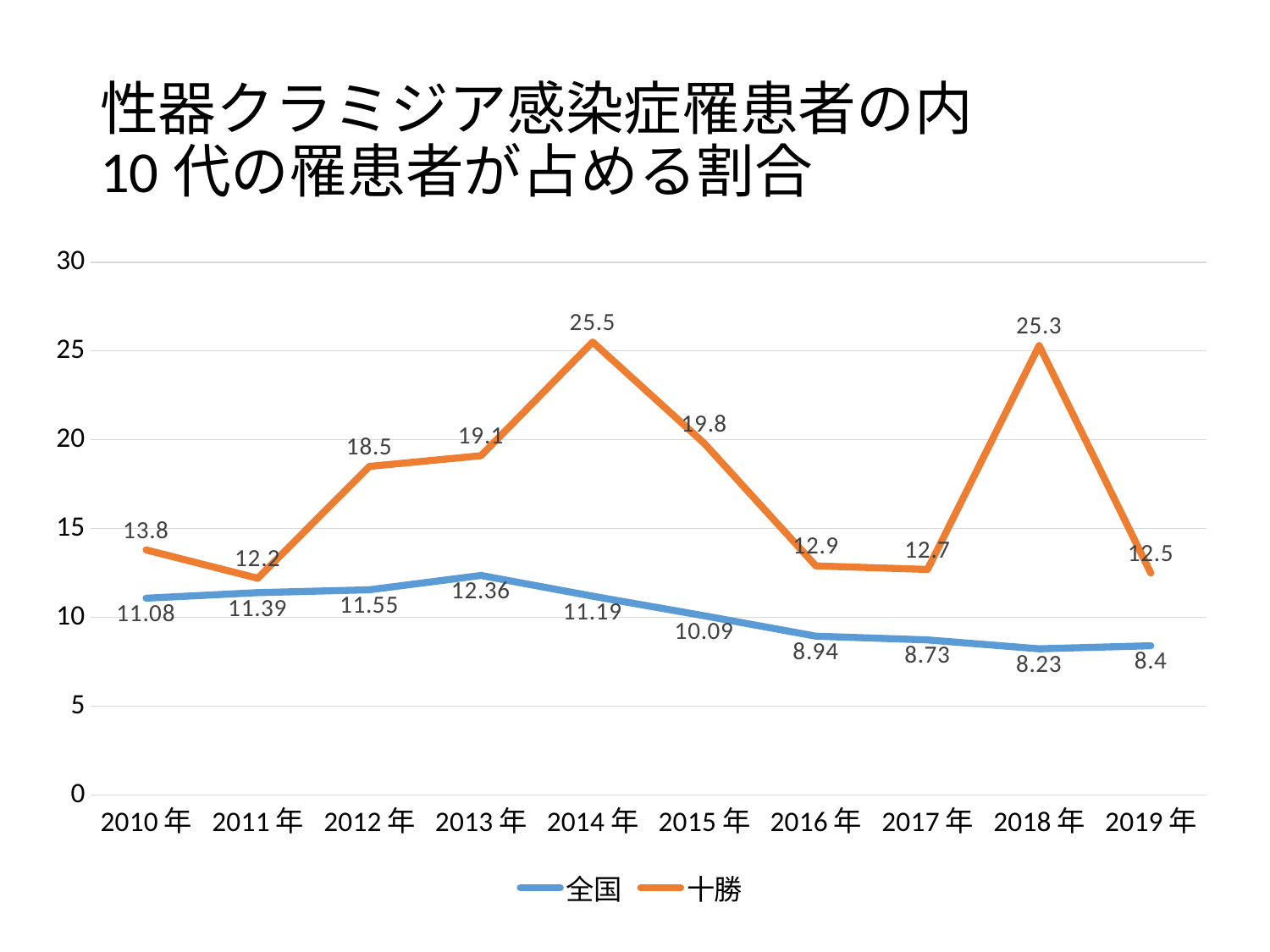

# 性器クラミジア感染症罹患者の内 10代の罹患者が占める割合

### Chart

| Category | 全国 | 十勝 |
|---|---|---|
| 2010年 | 11.08 | 13.8 |
| 2011年 | 11.39 | 12.2 |
| 2012年 | 11.55 | 18.5 |
| 2013年 | 12.36 | 19.1 |
| 2014年 | 11.19 | 25.5 |
| 2015年 | 10.09 | 19.8 |
| 2016年 | 8.94 | 12.9 |
| 2017年 | 8.73 | 12.7 |
| 2018年 | 8.23 | 25.3 |
| 2019年 | 8.4 | 12.5 |